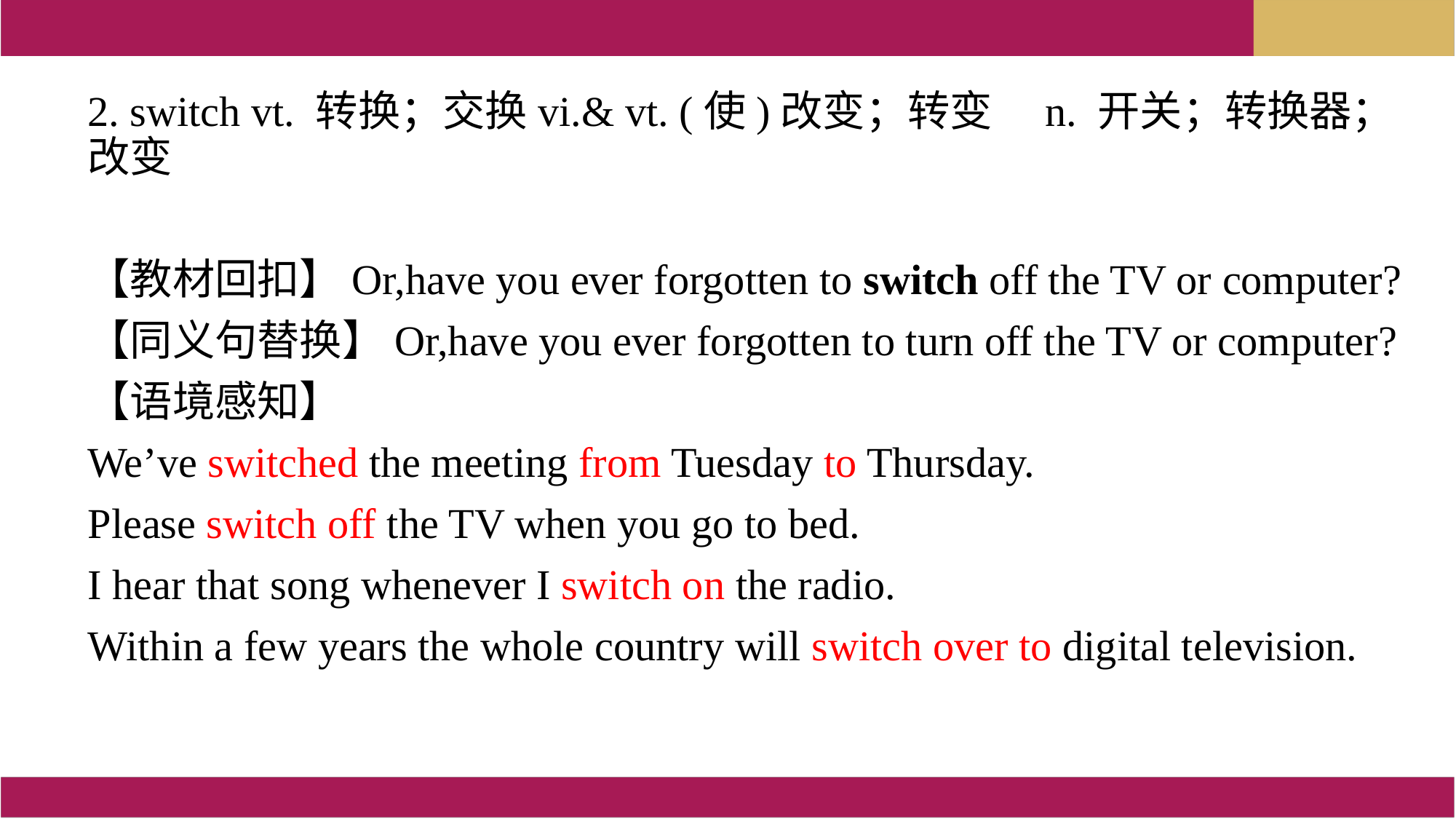

2. switch vt. 转换；交换vi.& vt. (使)改变；转变　n. 开关；转换器；改变

【教材回扣】Or,have you ever forgotten to switch off the TV or computer?
【同义句替换】Or,have you ever forgotten to turn off the TV or computer?
【语境感知】
We’ve switched the meeting from Tuesday to Thursday.
Please switch off the TV when you go to bed.
I hear that song whenever I switch on the radio.
Within a few years the whole country will switch over to digital television.